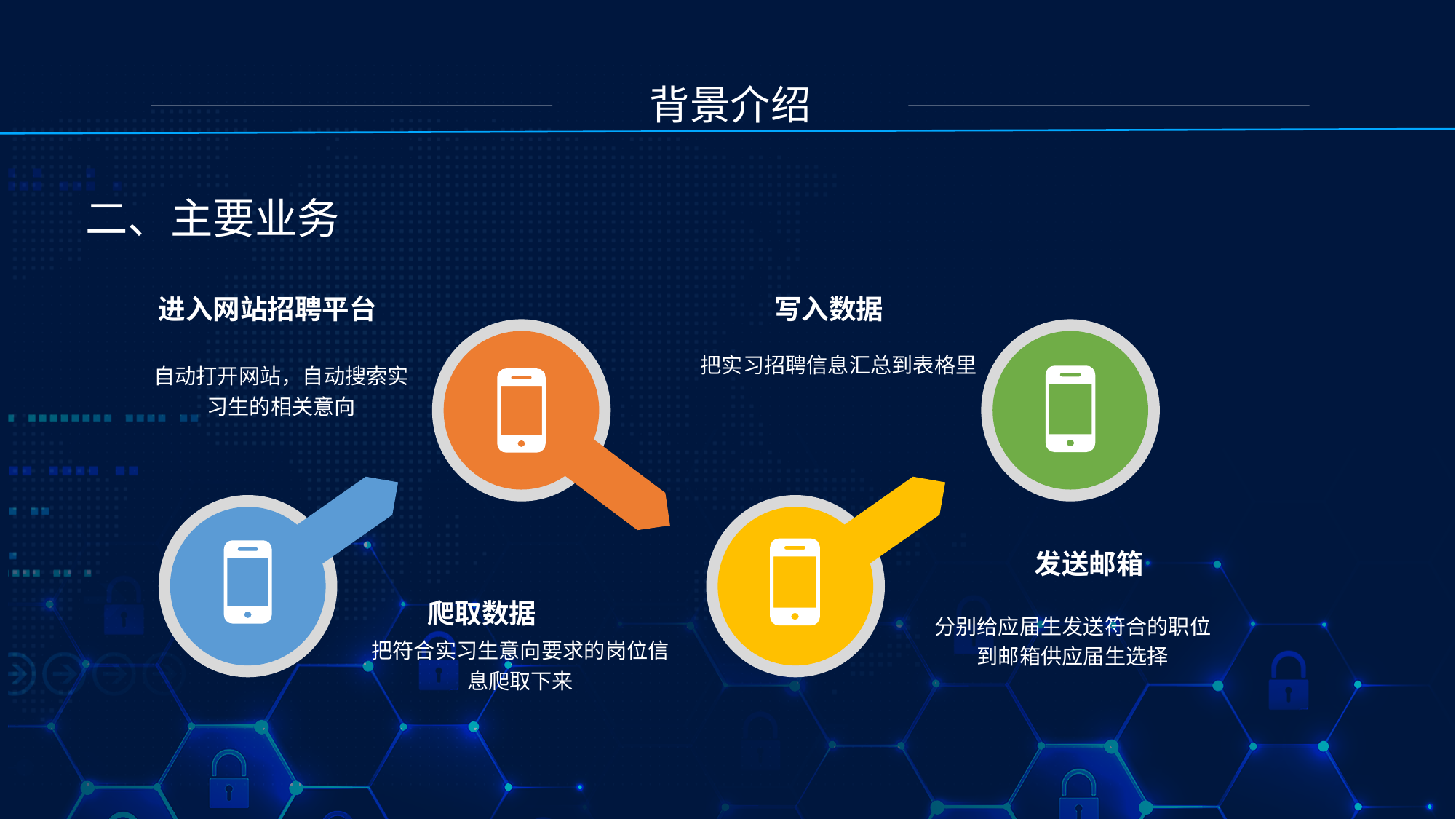

背景介绍
二、主要业务
进入网站招聘平台
自动打开网站，自动搜索实习生的相关意向
写入数据

把实习招聘信息汇总到表格里

爬取数据
分别给应届生发送符合的职位到邮箱供应届生选择

把符合实习生意向要求的岗位信息爬取下来
发送邮箱